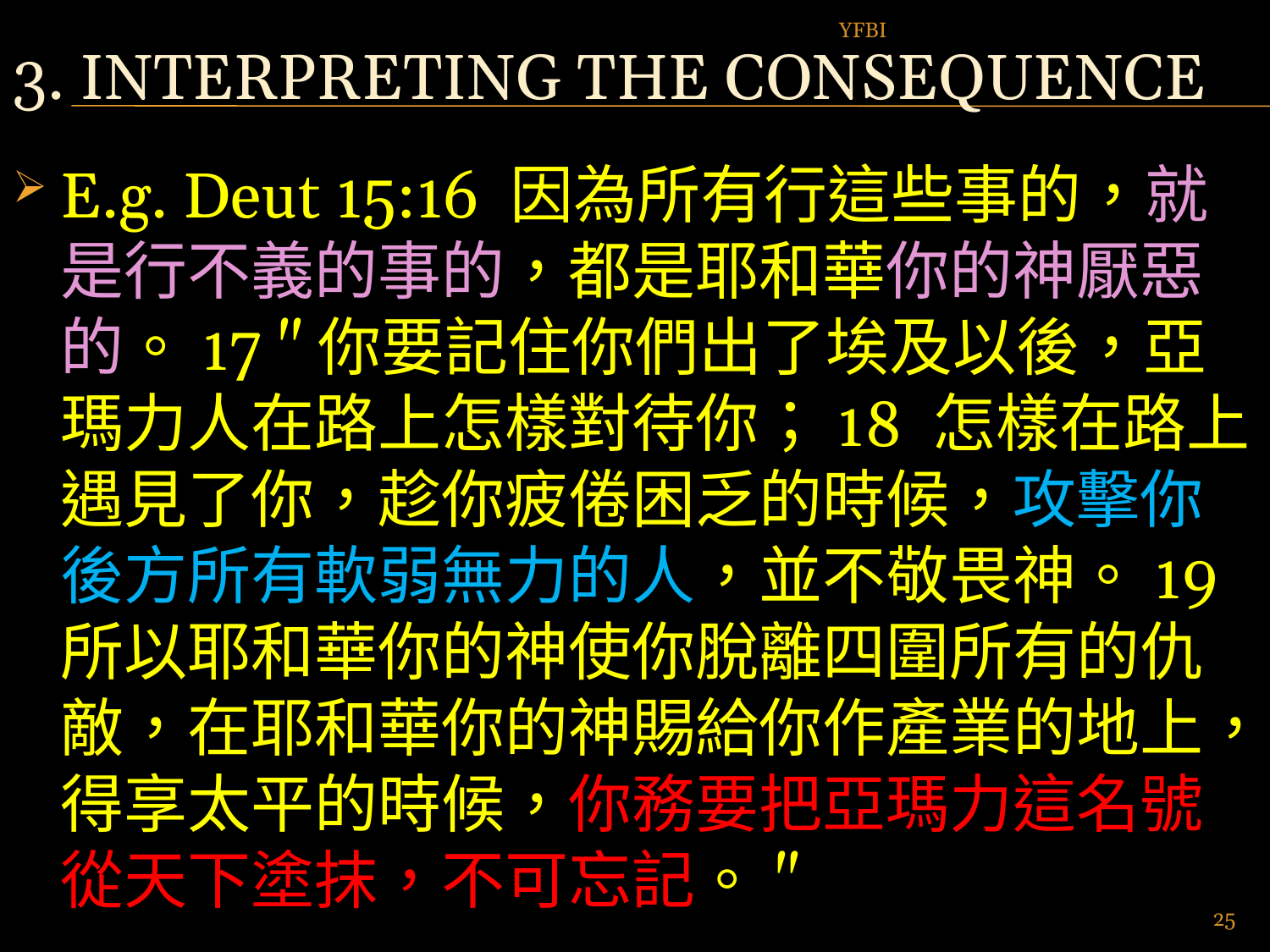

# 3. Interpreting the consequence
YFBI
E.g. Deut 15:16 因為所有行這些事的，就是行不義的事的，都是耶和華你的神厭惡的。17 "你要記住你們出了埃及以後，亞瑪力人在路上怎樣對待你；18 怎樣在路上遇見了你，趁你疲倦困乏的時候，攻擊你後方所有軟弱無力的人，並不敬畏神。19所以耶和華你的神使你脫離四圍所有的仇敵，在耶和華你的神賜給你作產業的地上，得享太平的時候，你務要把亞瑪力這名號從天下塗抹，不可忘記。"
25